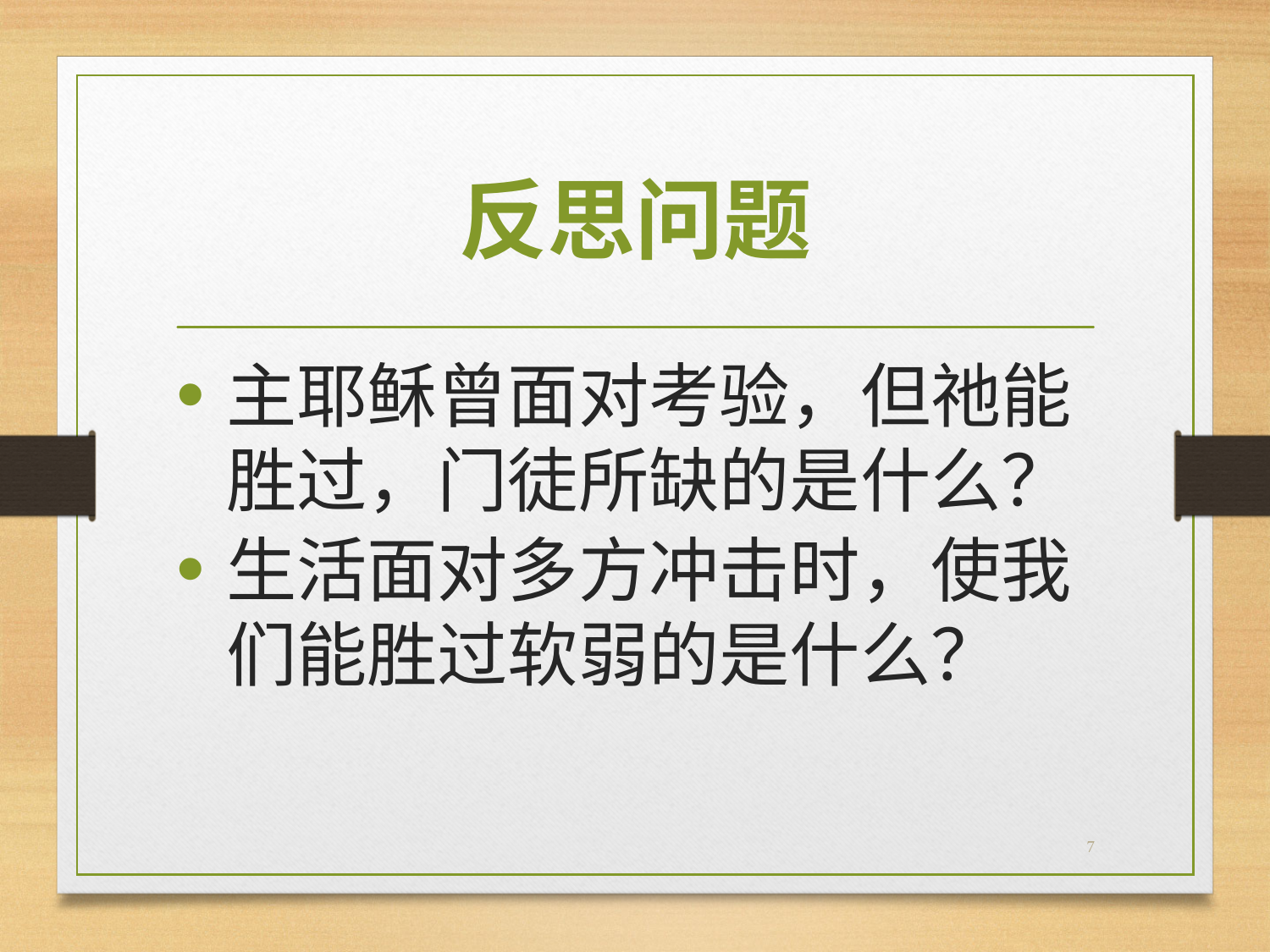

# 反思问题
主耶稣曾面对考验，但祂能胜过，门徒所缺的是什么？
生活面对多方冲击时，使我们能胜过软弱的是什么？
7